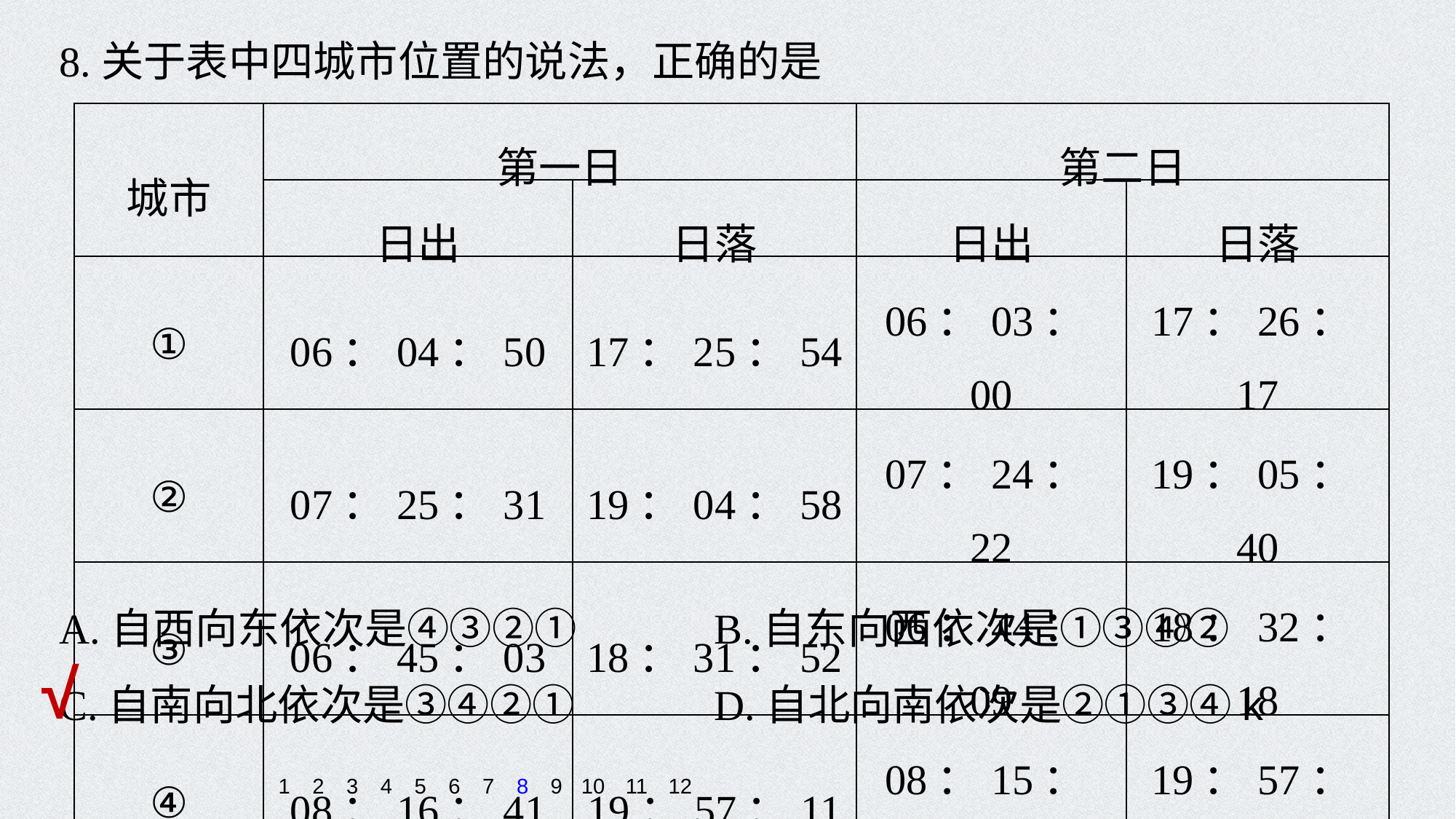

8.关于表中四城市位置的说法，正确的是
| 城市 | 第一日 |  | 第二日 |  |
| --- | --- | --- | --- | --- |
|  | 日出 | 日落 | 日出 | 日落 |
| ① | 06：04：50 | 17：25：54 | 06：03：00 | 17：26：17 |
| ② | 07：25：31 | 19：04：58 | 07：24：22 | 19：05：40 |
| ③ | 06：45：03 | 18：31：52 | 06：44：09 | 18：32：18 |
| ④ | 08：16：41 | 19：57：11 | 08：15：34 | 19：57：50 |
A.自西向东依次是④③②①		B.自东向西依次是①③④②
C.自南向北依次是③④②①		D.自北向南依次是②①③④k
√
1
2
3
4
5
6
7
8
9
10
11
12